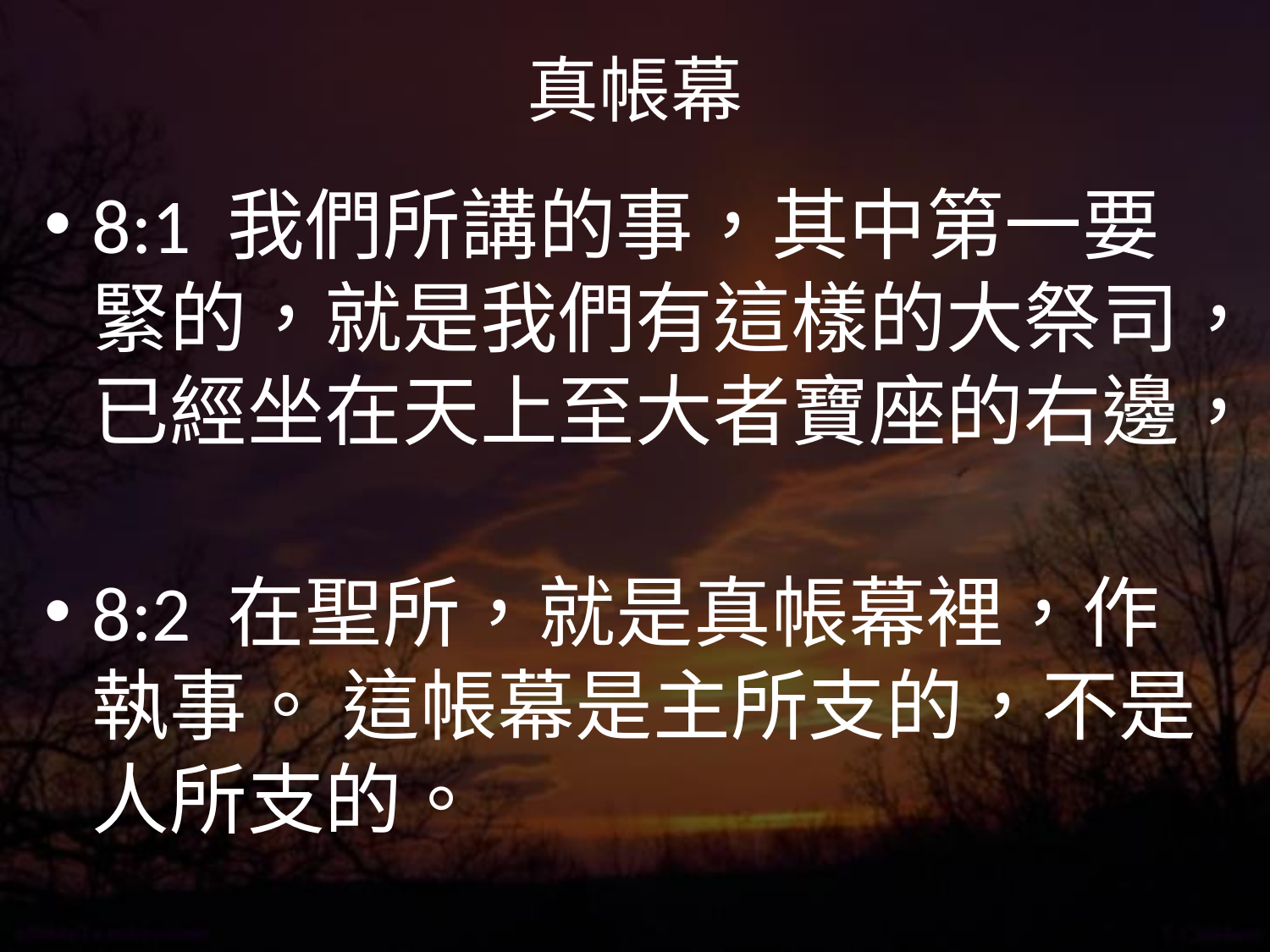

# 真帳幕
8:1 我們所講的事，其中第一要緊的，就是我們有這樣的大祭司，已經坐在天上至大者寶座的右邊，
8:2 在聖所，就是真帳幕裡，作執事。 這帳幕是主所支的，不是人所支的。